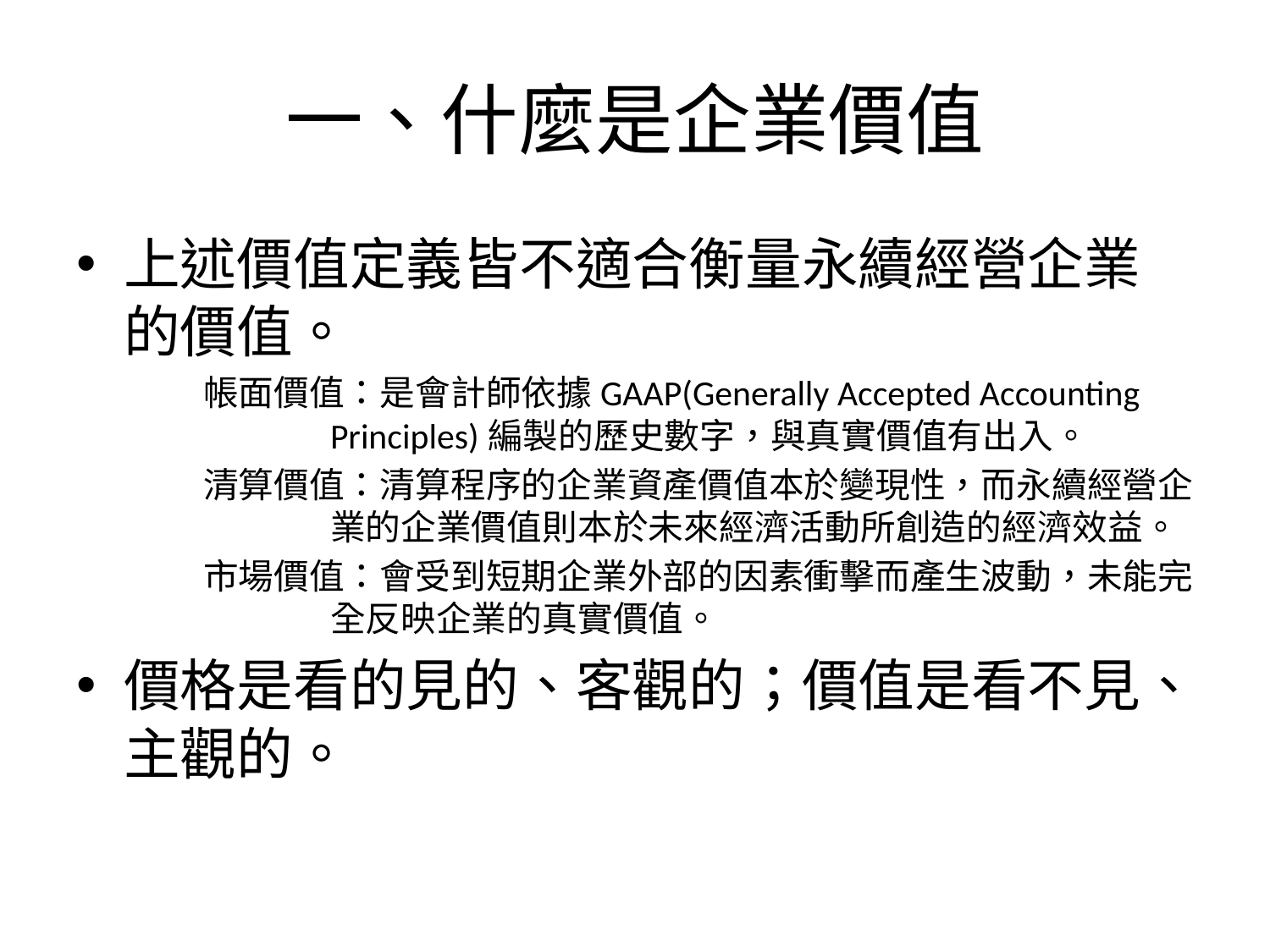

# 一、什麼是企業價值
上述價值定義皆不適合衡量永續經營企業的價值。
	帳面價值：是會計師依據GAAP(Generally Accepted Accounting 		Principles)編製的歷史數字，與真實價值有出入。
	清算價值：清算程序的企業資產價值本於變現性，而永續經營企		業的企業價值則本於未來經濟活動所創造的經濟效益。
	市場價值：會受到短期企業外部的因素衝擊而產生波動，未能完		全反映企業的真實價值。
價格是看的見的、客觀的；價值是看不見、主觀的。